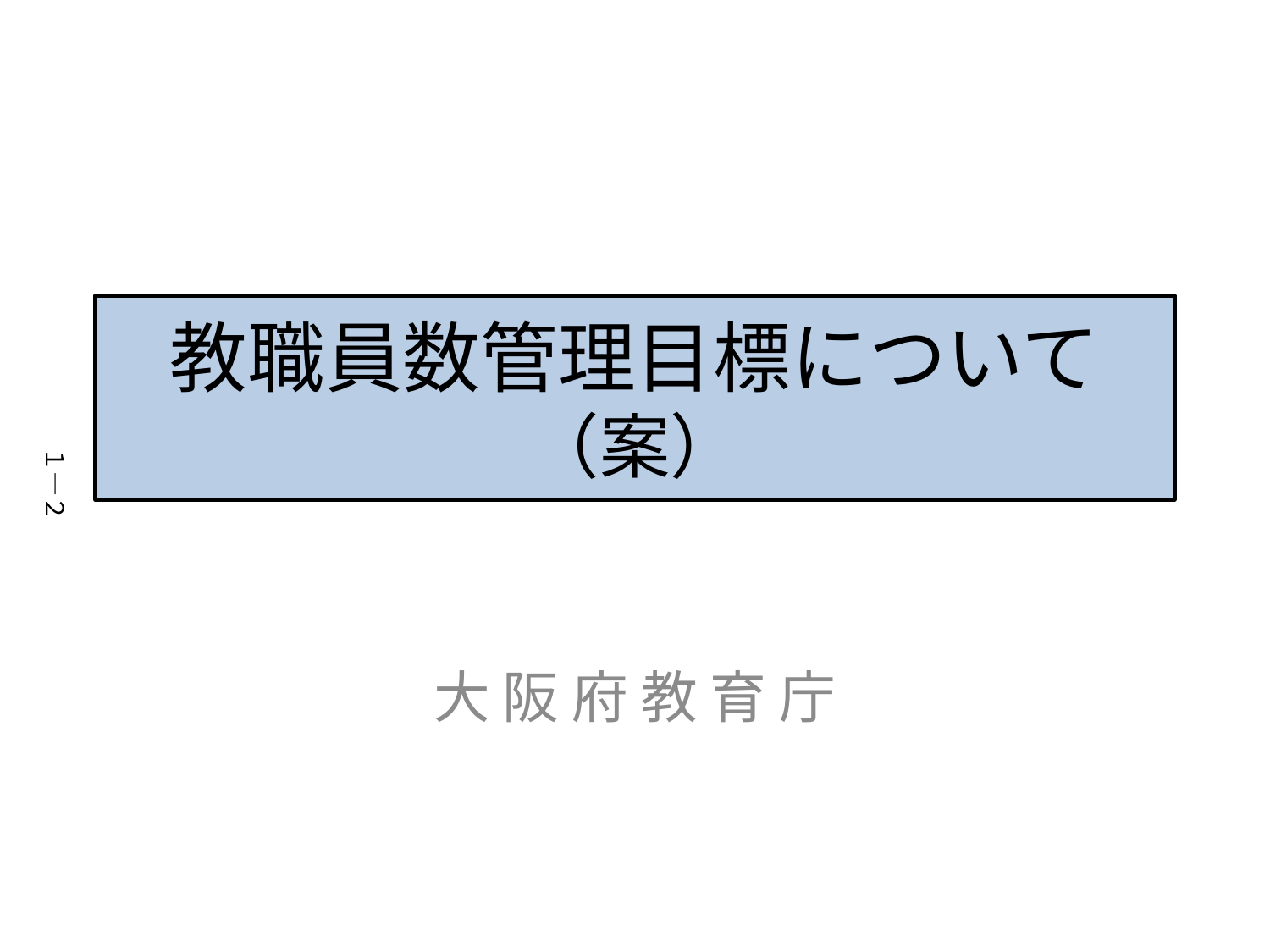

# 教職員数管理目標について（案）
１―２

大 阪 府 教 育 庁